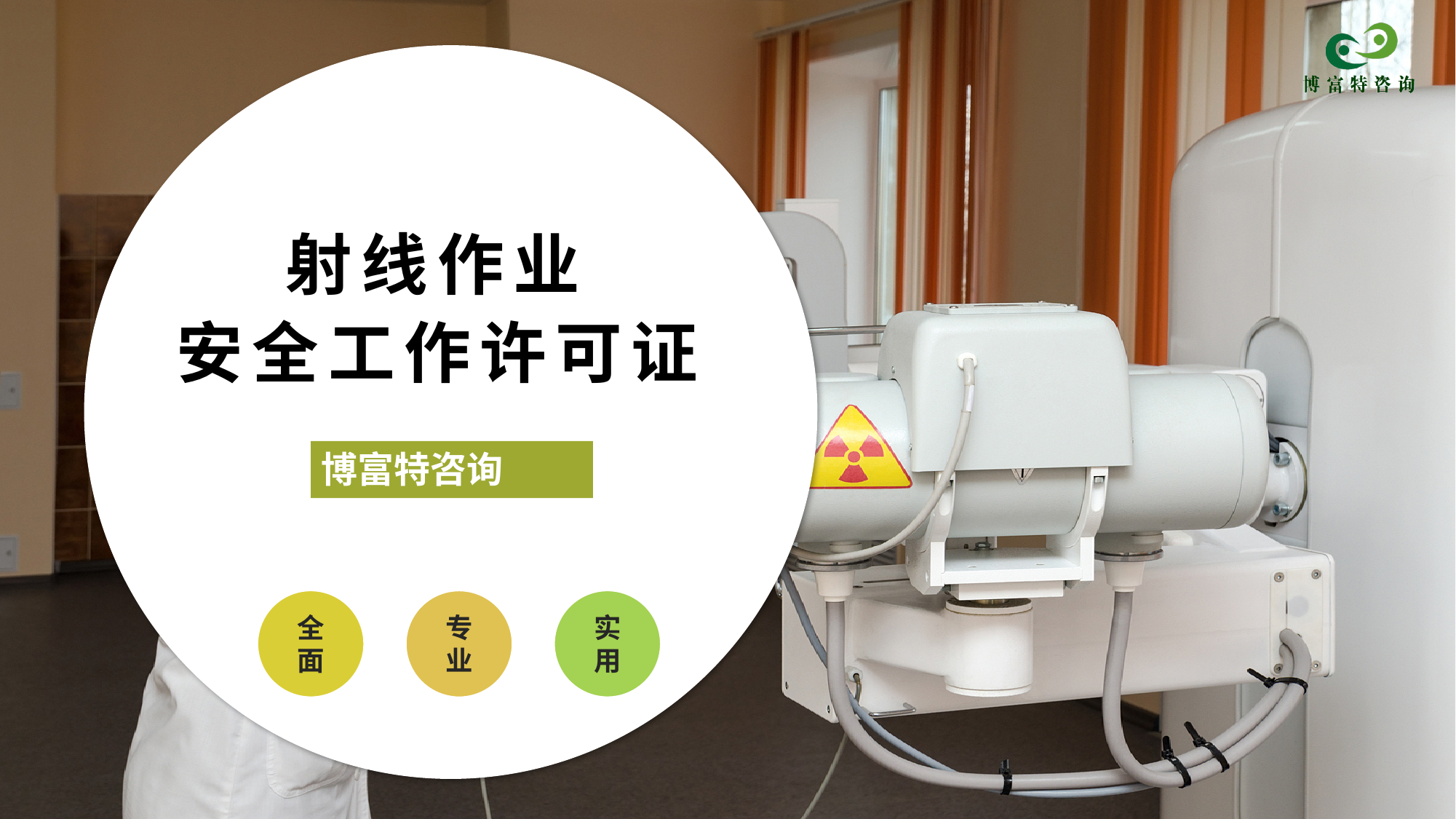

# 射线作业 安全工作许可证
博富特咨询
全面
实用
专业